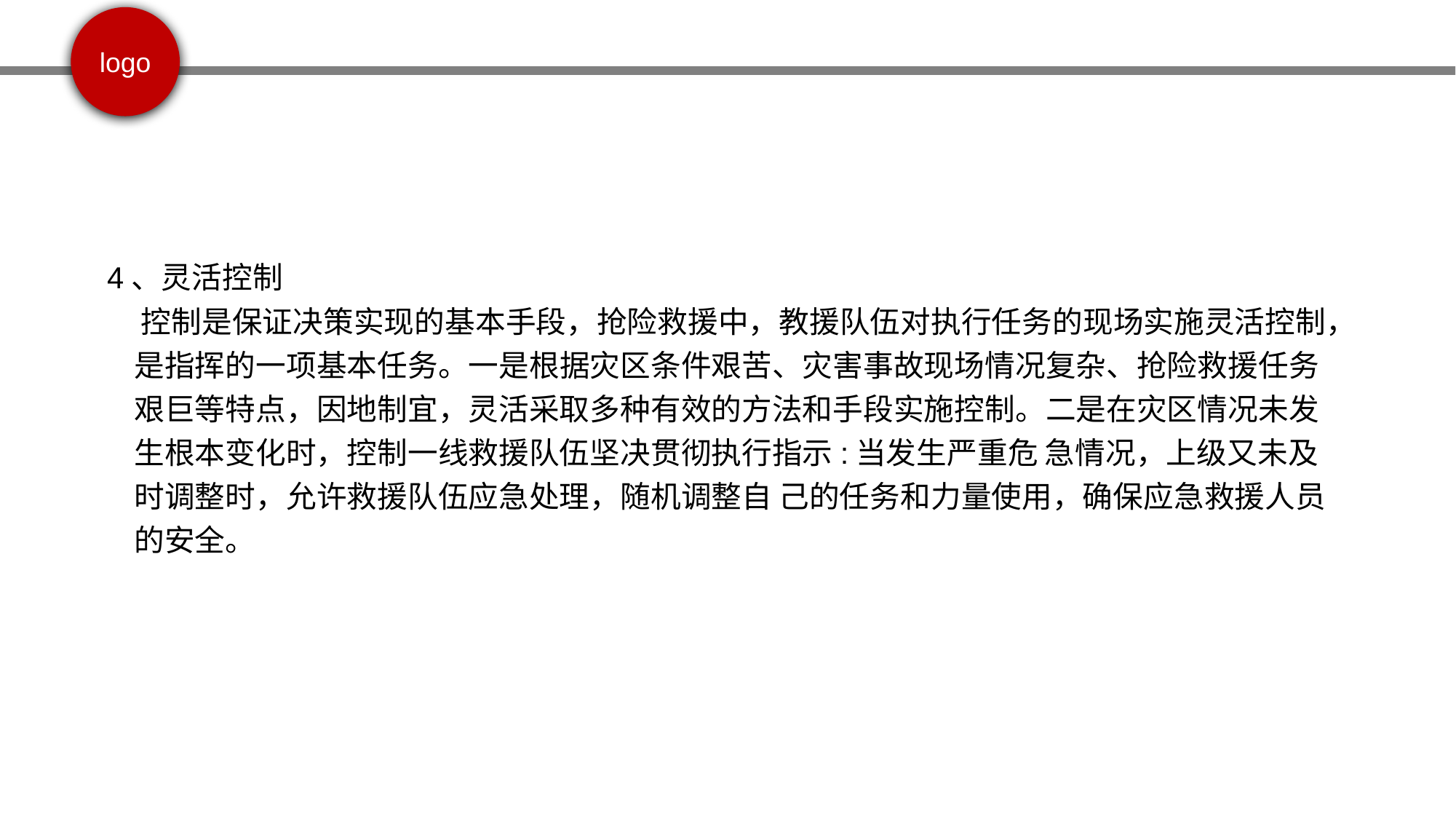

4、灵活控制
    控制是保证决策实现的基本手段，抢险救援中，教援队伍对执行任务的现场实施灵活控制，是指挥的一项基本任务。一是根据灾区条件艰苦、灾害事故现场情况复杂、抢险救援任务艰巨等特点，因地制宜，灵活采取多种有效的方法和手段实施控制。二是在灾区情况未发生根本变化时，控制一线救援队伍坚决贯彻执行指示:当发生严重危 急情况，上级又未及时调整时，允许救援队伍应急处理，随机调整自 己的任务和力量使用，确保应急救援人员的安全。